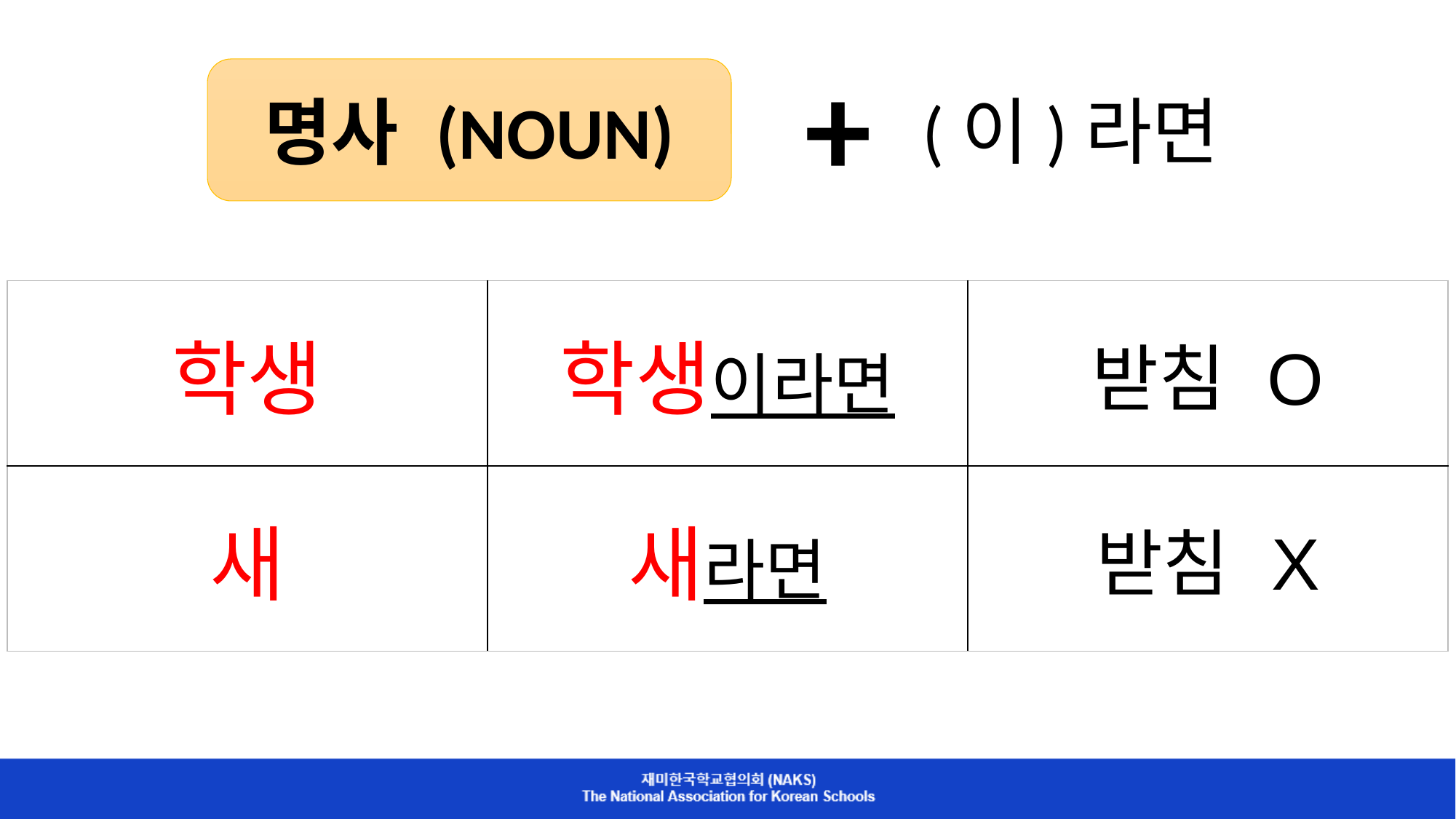

+
명사 (NOUN)
(이)라면
| 학생 | 학생이라면 | 받침 O |
| --- | --- | --- |
| 새 | 새라면 | 받침 X |